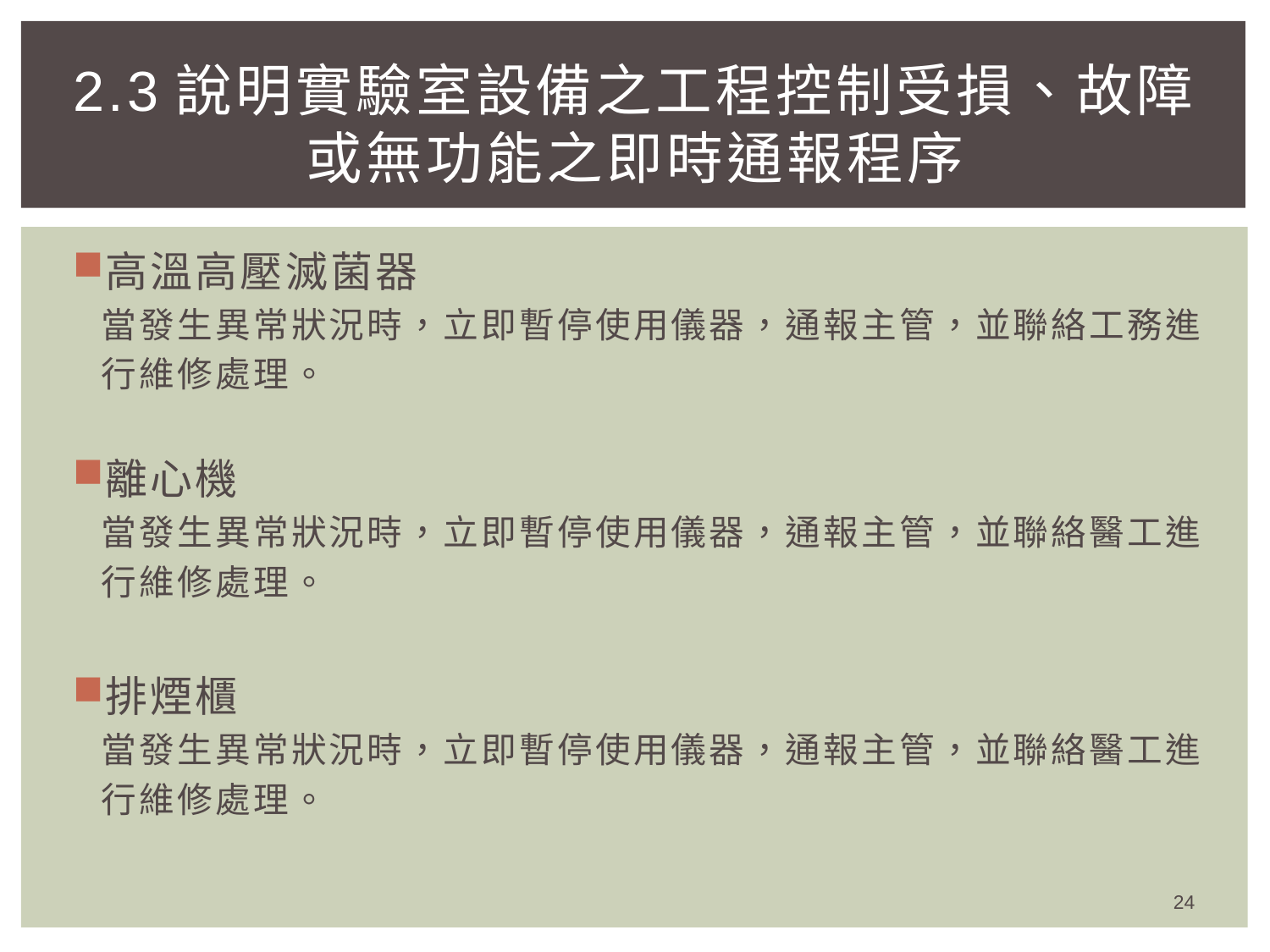

# 2.3說明實驗室設備之工程控制受損、故障或無功能之即時通報程序
高溫高壓滅菌器
  當發生異常狀況時，立即暫停使用儀器，通報主管，並聯絡工務進
  行維修處理。

離心機
  當發生異常狀況時，立即暫停使用儀器，通報主管，並聯絡醫工進
  行維修處理。

排煙櫃
  當發生異常狀況時，立即暫停使用儀器，通報主管，並聯絡醫工進
  行維修處理。

24